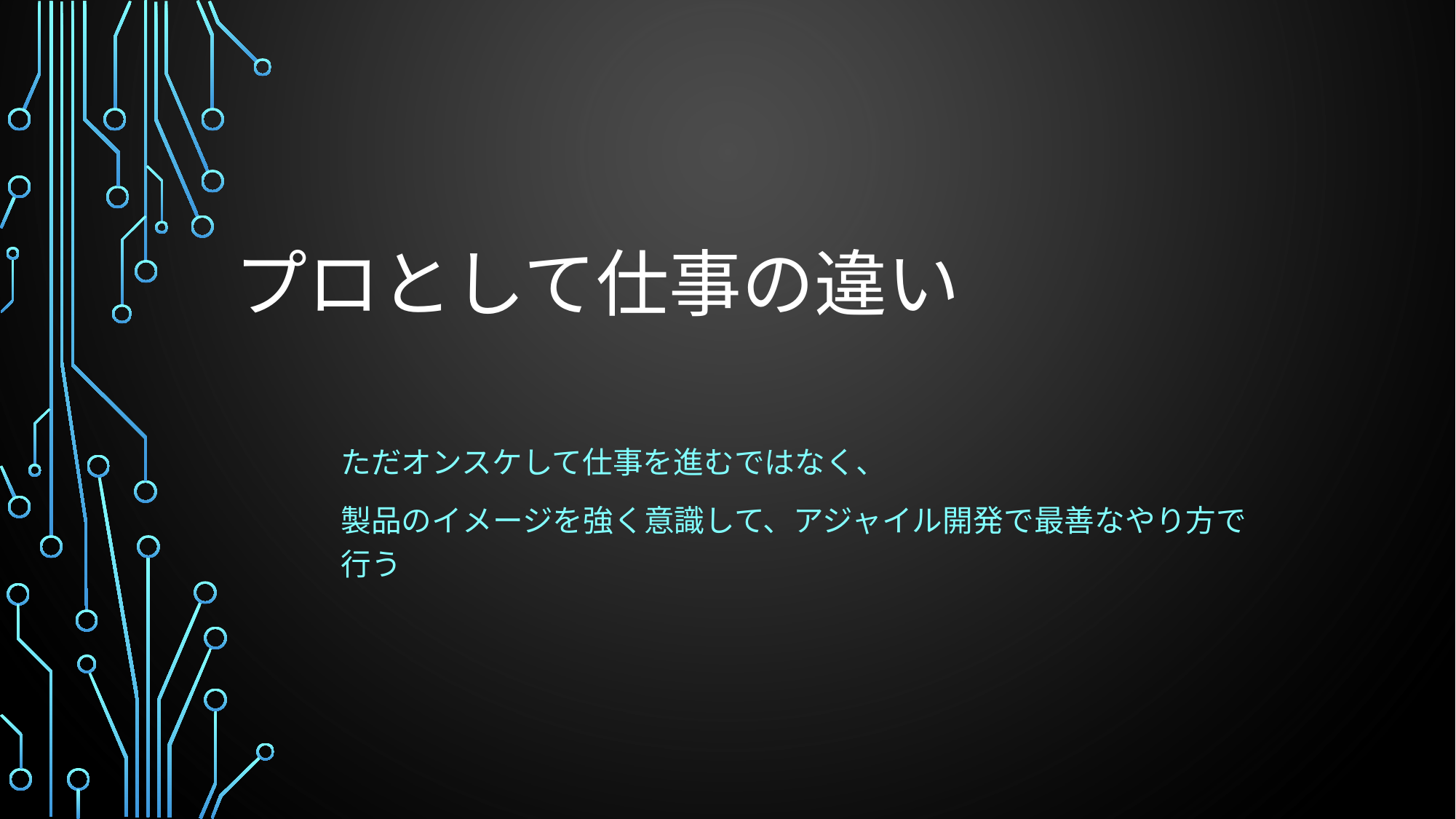

# プロとして仕事の違い
ただオンスケして仕事を進むではなく、
製品のイメージを強く意識して、アジャイル開発で最善なやり方で行う